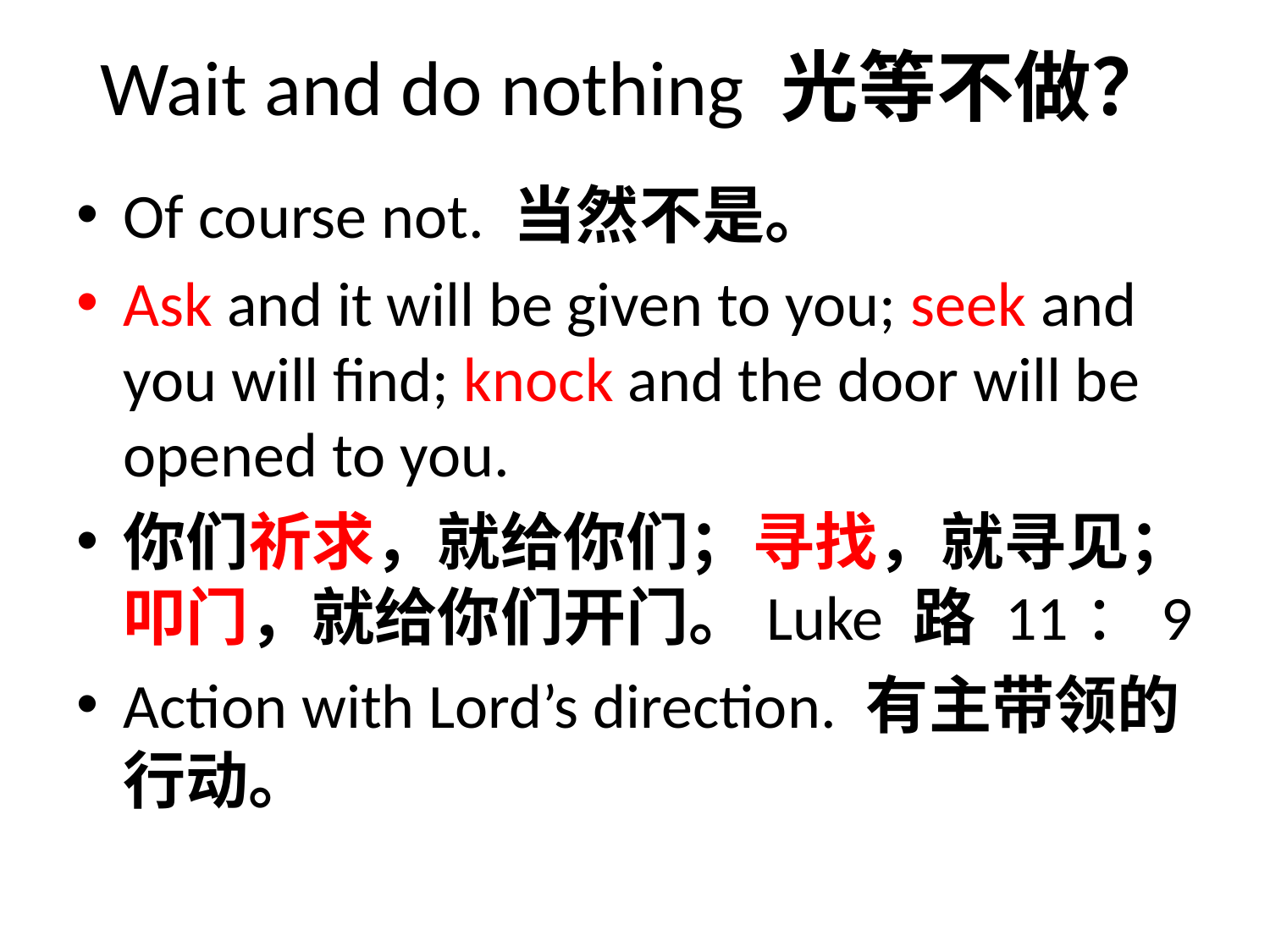

# Wait and do nothing 光等不做？
Of course not. 当然不是。
Ask and it will be given to you; seek and you will find; knock and the door will be opened to you.
你们祈求，就给你们；寻找，就寻见；叩门，就给你们开门。Luke 路 11：9
Action with Lord’s direction. 有主带领的行动。